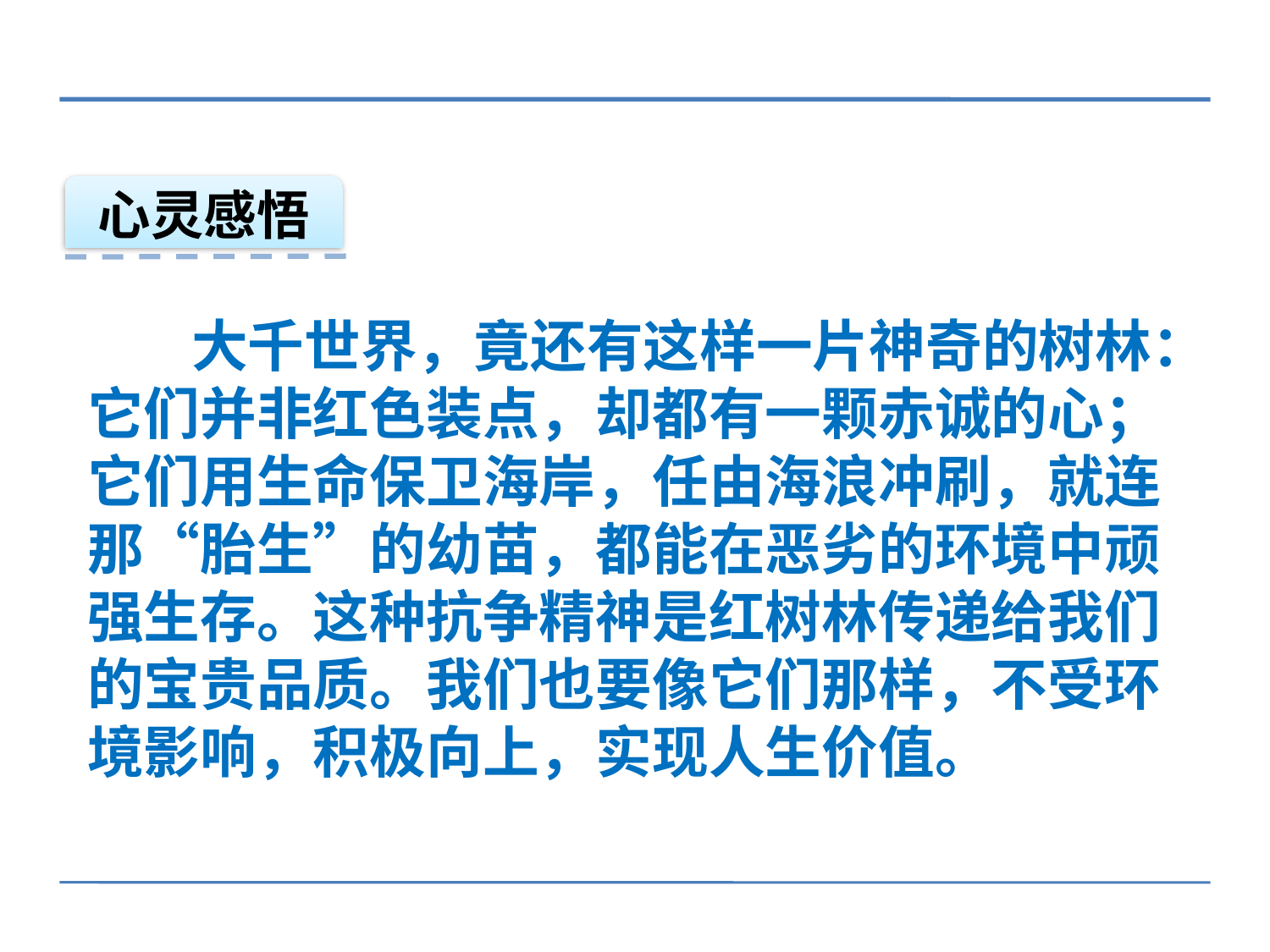

心灵感悟
       大千世界，竟还有这样一片神奇的树林：它们并非红色装点，却都有一颗赤诚的心；它们用生命保卫海岸，任由海浪冲刷，就连那“胎生”的幼苗，都能在恶劣的环境中顽强生存。这种抗争精神是红树林传递给我们的宝贵品质。我们也要像它们那样，不受环境影响，积极向上，实现人生价值。